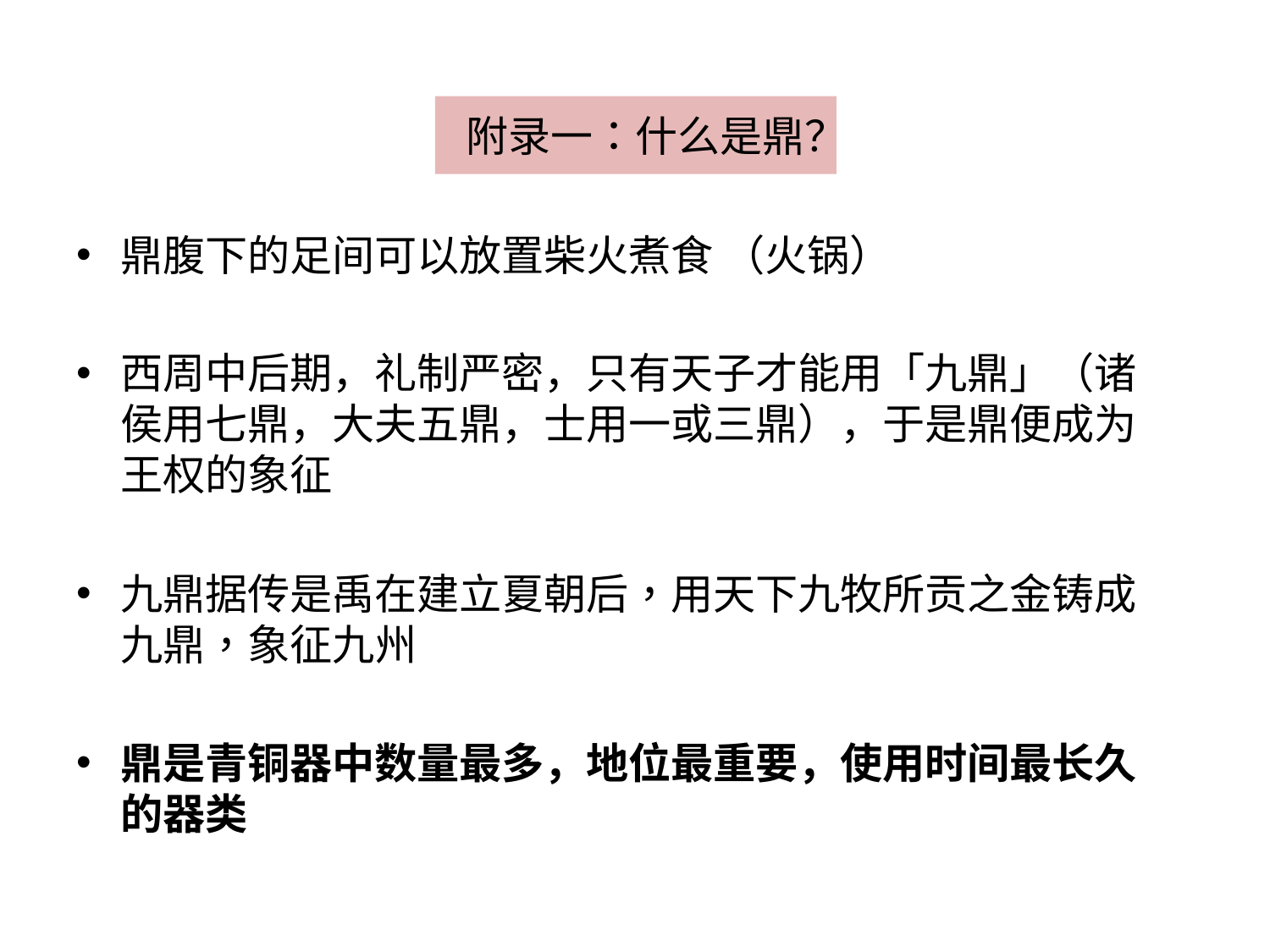

# 附录一：什么是鼎？
鼎腹下的足间可以放置柴火煮食 （火锅）

西周中后期，礼制严密，只有天子才能用「九鼎」（诸侯用七鼎，大夫五鼎，士用一或三鼎），于是鼎便成为王权的象征

九鼎据传是禹在建立夏朝后，用天下九牧所贡之金铸成九鼎，象征九州

鼎是青铜器中数量最多，地位最重要，使用时间最长久的器类